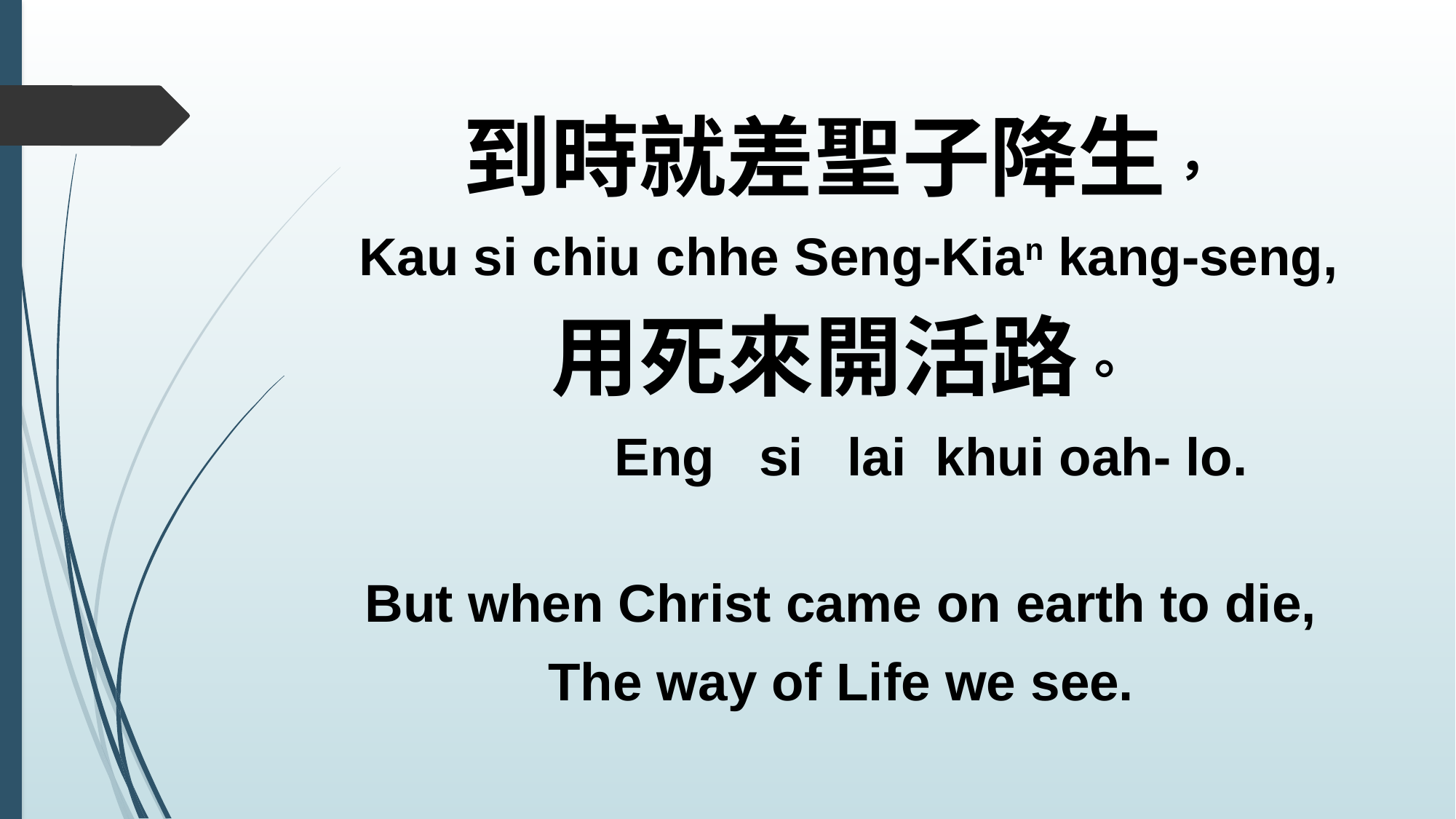

到時就差聖子降生，
 Kau si chiu chhe Seng-Kian kang-seng,
用死來開活路。
                    Eng   si   lai  khui oah- lo.

But when Christ came on earth to die,
The way of Life we see.